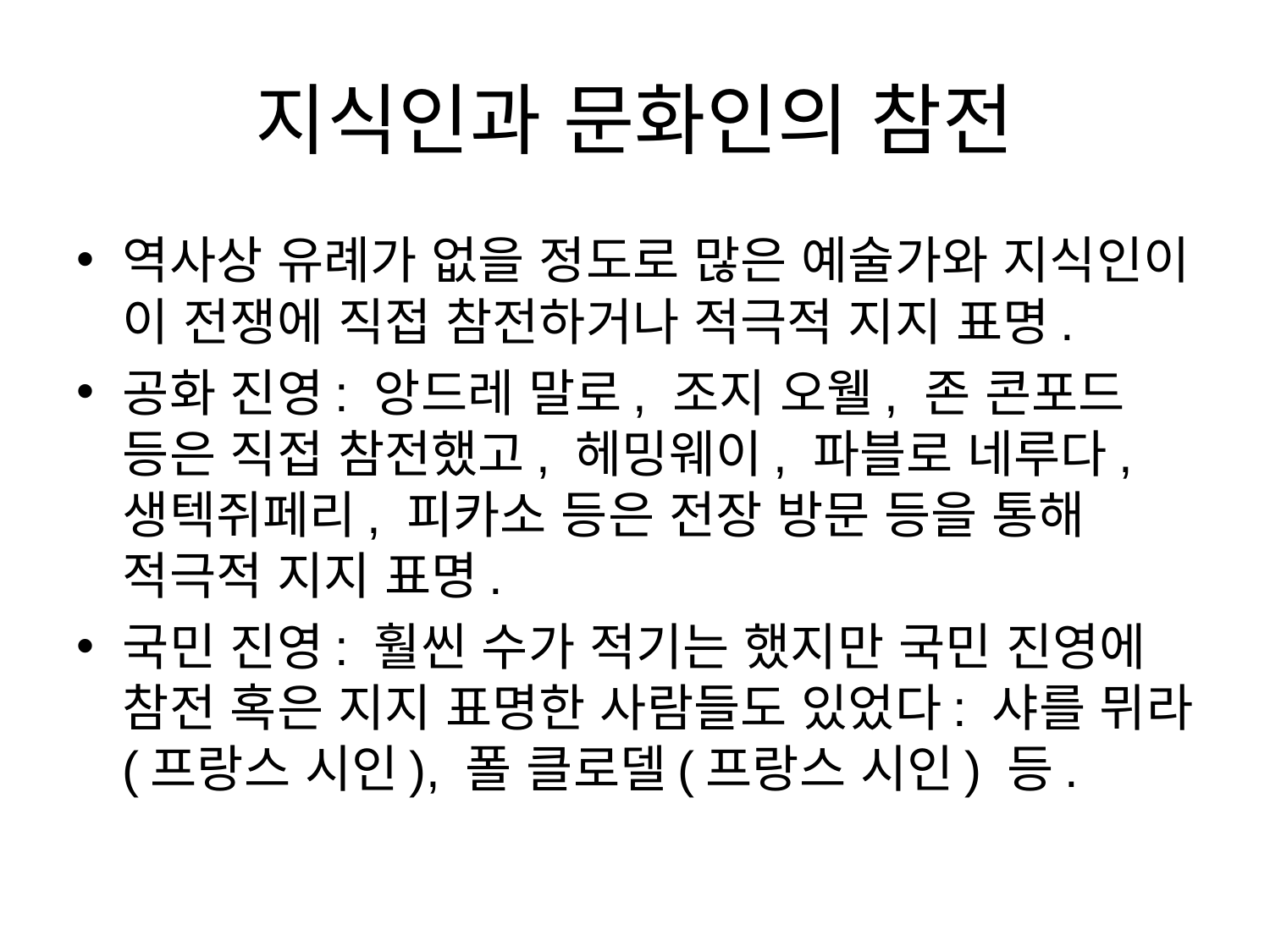

# 지식인과 문화인의 참전
역사상 유례가 없을 정도로 많은 예술가와 지식인이 이 전쟁에 직접 참전하거나 적극적 지지 표명.
공화 진영: 앙드레 말로, 조지 오웰, 존 콘포드 등은 직접 참전했고, 헤밍웨이, 파블로 네루다, 생텍쥐페리, 피카소 등은 전장 방문 등을 통해 적극적 지지 표명.
국민 진영: 훨씬 수가 적기는 했지만 국민 진영에 참전 혹은 지지 표명한 사람들도 있었다: 샤를 뮈라(프랑스 시인), 폴 클로델(프랑스 시인) 등.